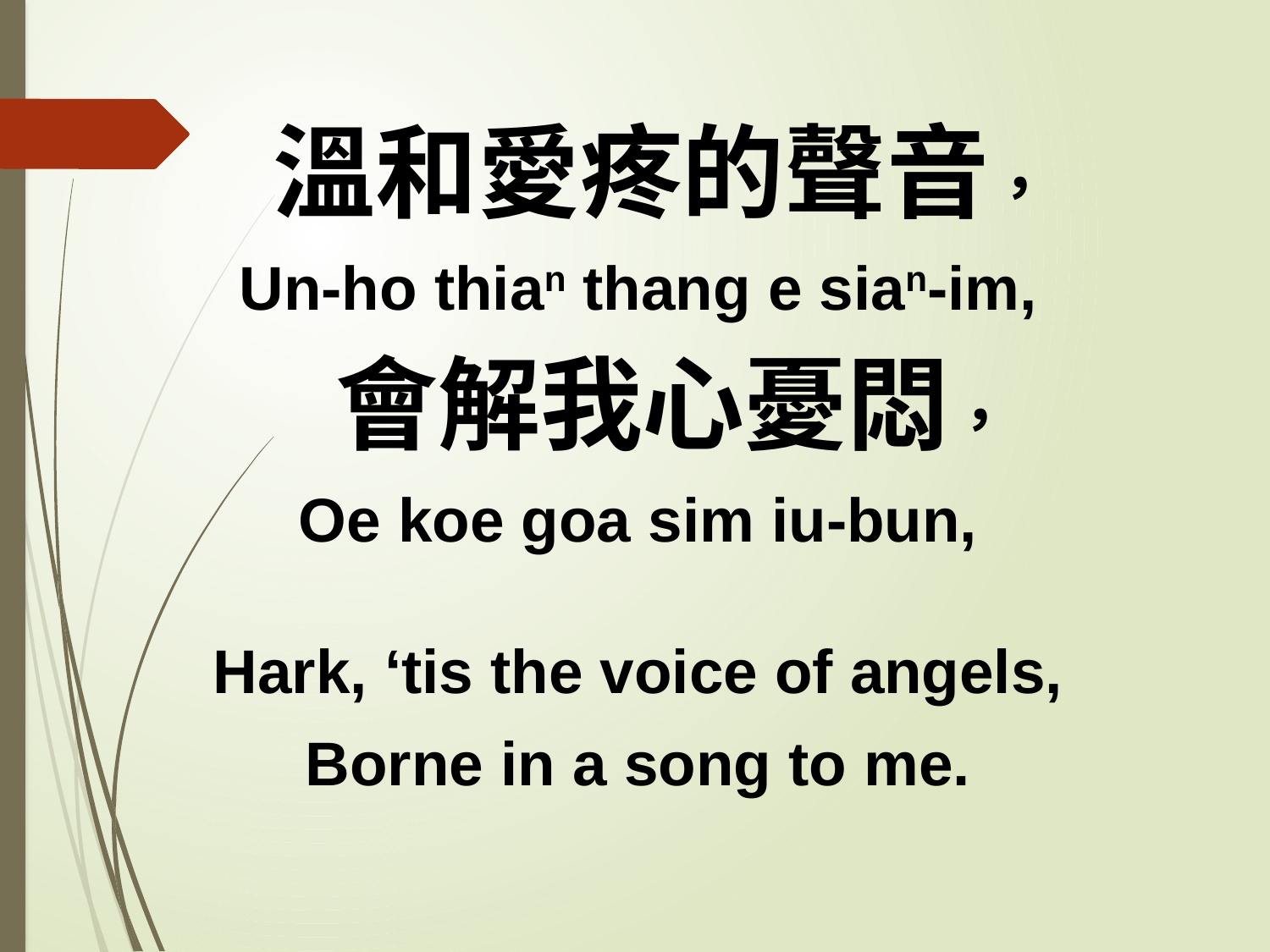

溫和愛疼的聲音，
Un-ho thian thang e sian-im,
  會解我心憂悶，
Oe koe goa sim iu-bun,

Hark, ‘tis the voice of angels,
Borne in a song to me.